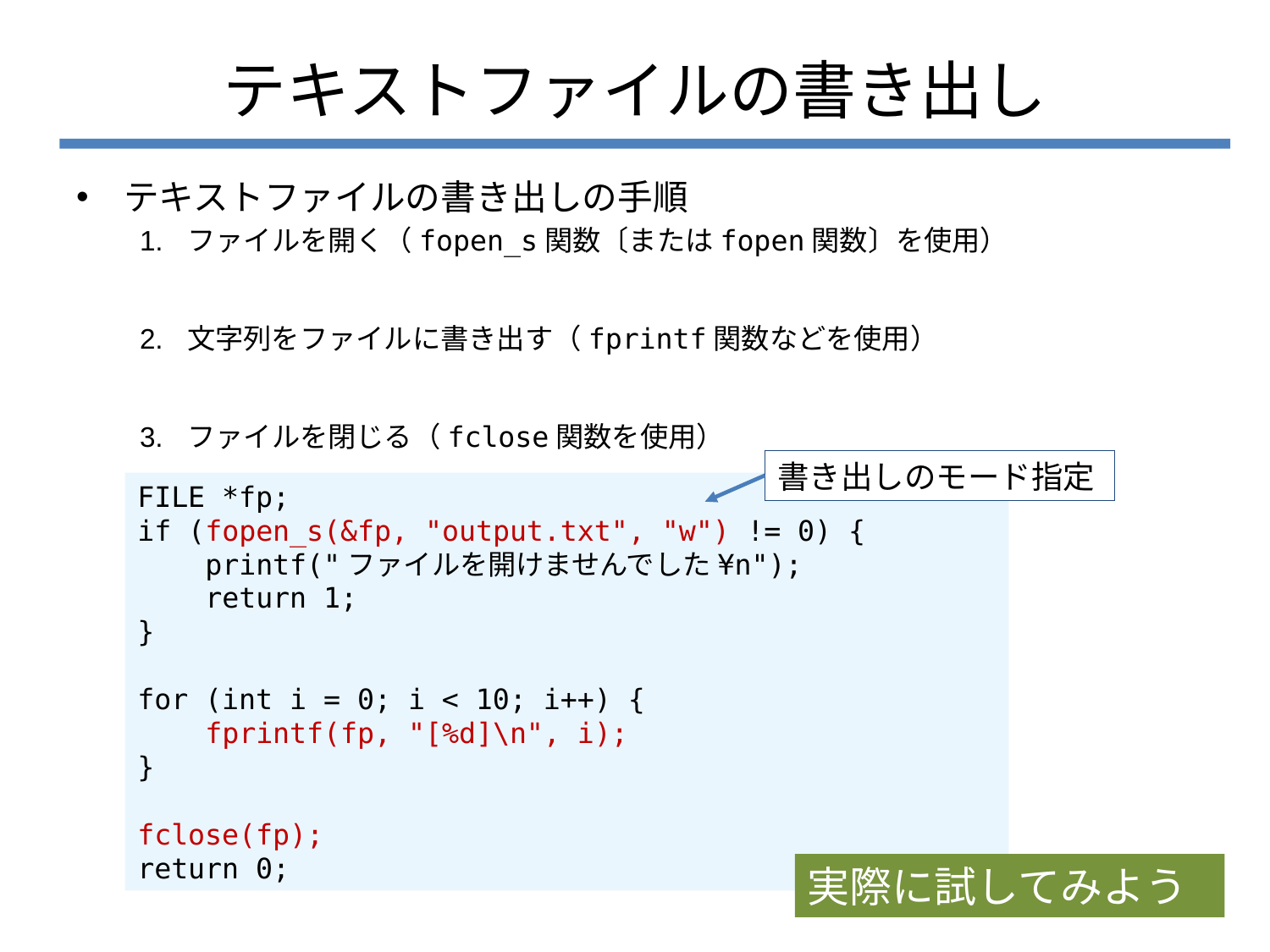

# テキストファイルの書き出し
テキストファイルの書き出しの手順
ファイルを開く（fopen_s関数〔またはfopen関数〕を使用）

文字列をファイルに書き出す（fprintf関数などを使用）

ファイルを閉じる（fclose関数を使用）

書き出しのモード指定
FILE *fp;
if (fopen_s(&fp, "output.txt", "w") != 0) {
    printf("ファイルを開けませんでした¥n");
    return 1;
}

for (int i = 0; i < 10; i++) {
    fprintf(fp, "[%d]\n", i);
}

fclose(fp);
return 0;
実際に試してみよう